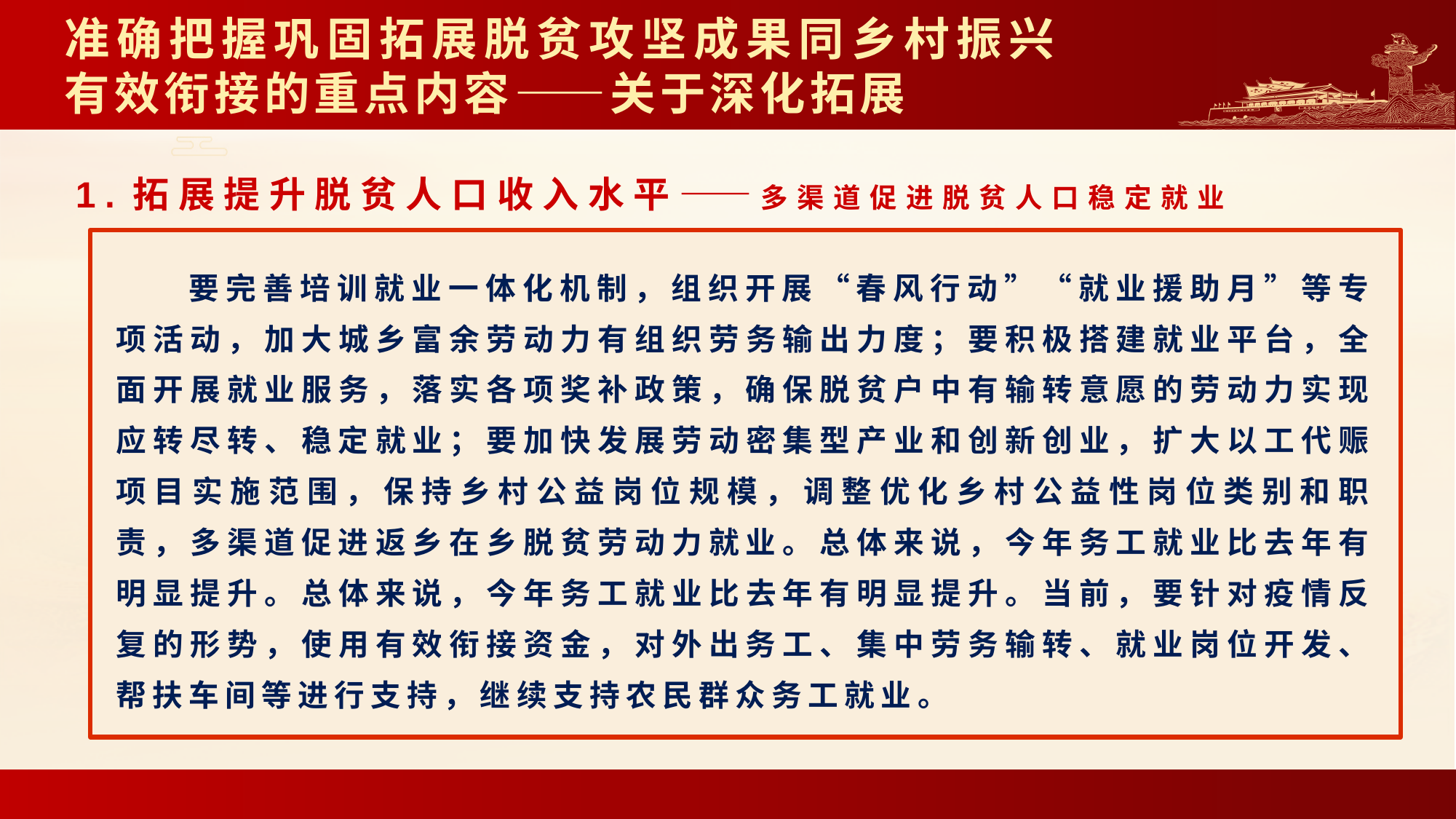

# 准确把握巩固拓展脱贫攻坚成果同乡村振兴有效衔接的重点内容——关于深化拓展
1.拓展提升脱贫人口收入水平——多渠道促进脱贫人口稳定就业
要完善培训就业一体化机制，组织开展“春风行动”“就业援助月”等专项活动，加大城乡富余劳动力有组织劳务输出力度；要积极搭建就业平台，全面开展就业服务，落实各项奖补政策，确保脱贫户中有输转意愿的劳动力实现应转尽转、稳定就业；要加快发展劳动密集型产业和创新创业，扩大以工代赈项目实施范围，保持乡村公益岗位规模，调整优化乡村公益性岗位类别和职责，多渠道促进返乡在乡脱贫劳动力就业。总体来说，今年务工就业比去年有明显提升。总体来说，今年务工就业比去年有明显提升。当前，要针对疫情反复的形势，使用有效衔接资金，对外出务工、集中劳务输转、就业岗位开发、帮扶车间等进行支持，继续支持农民群众务工就业。